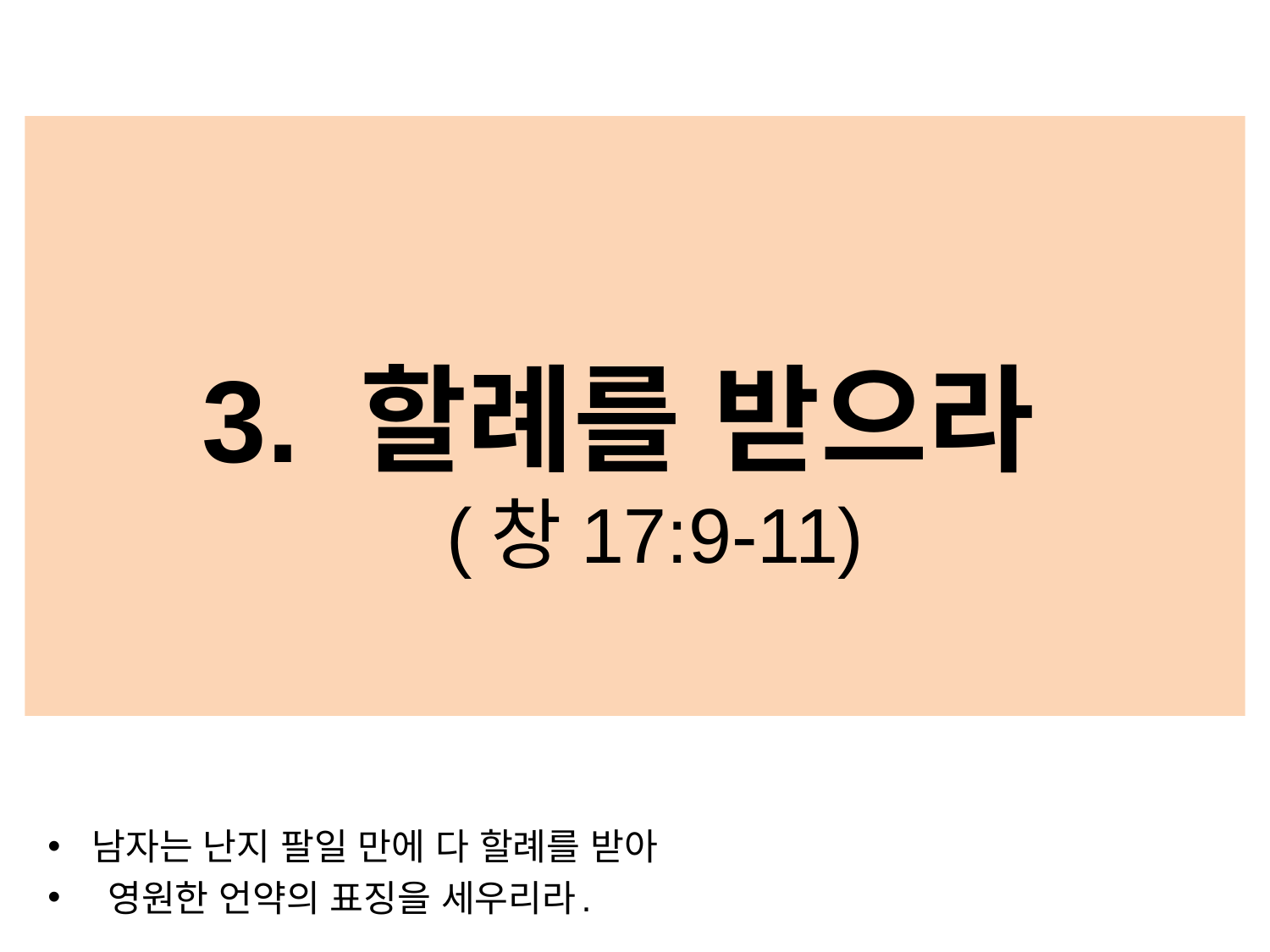

# 3. 할례를 받으라 (창17:9-11)

남자는 난지 팔일 만에 다 할례를 받아
 영원한 언약의 표징을 세우리라.